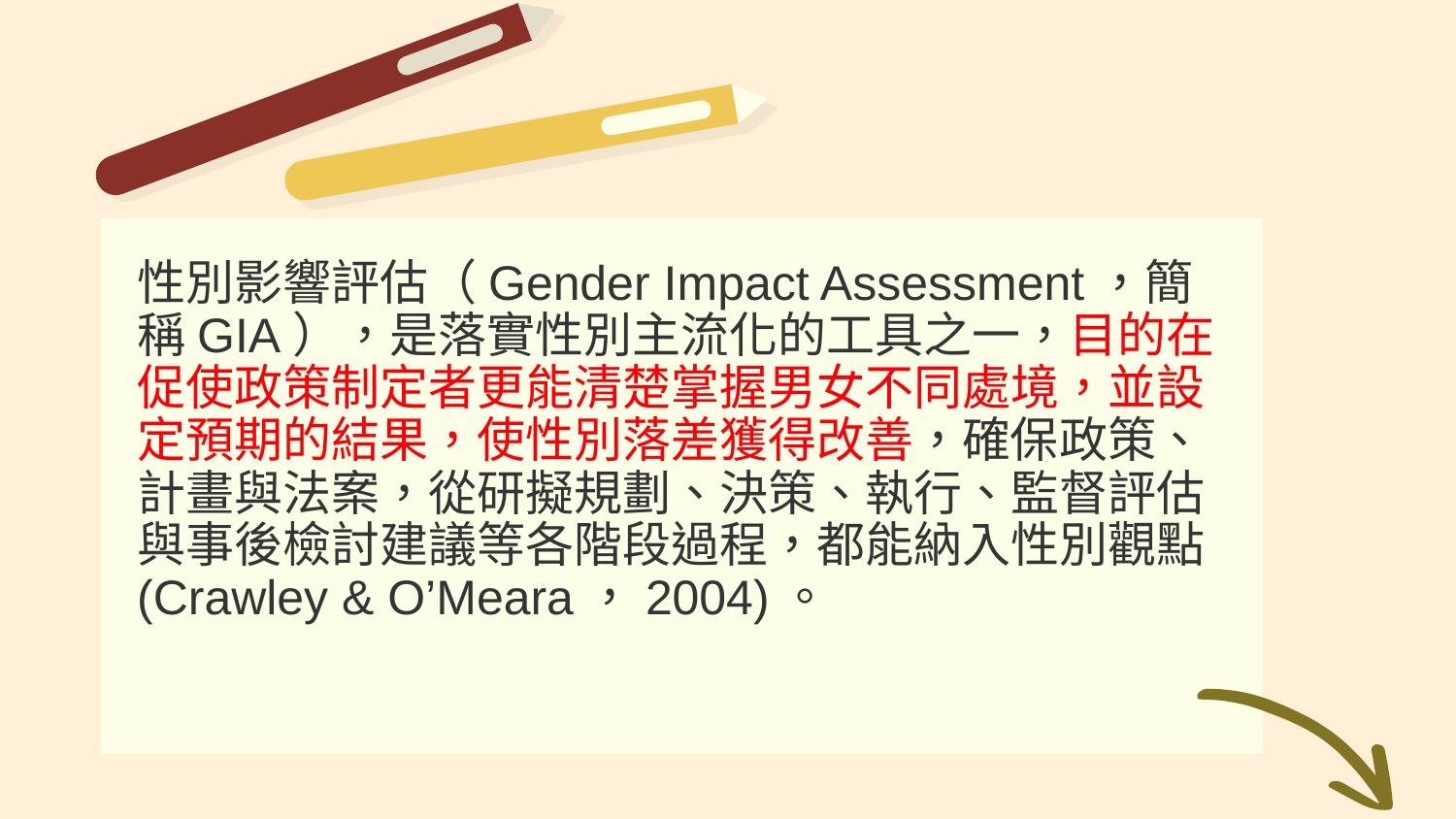

# 性別影響評估（Gender Impact Assessment，簡稱GIA），是落實性別主流化的工具之一，目的在促使政策制定者更能清楚掌握男女不同處境，並設定預期的結果，使性別落差獲得改善，確保政策、計畫與法案，從研擬規劃、決策、執行、監督評估與事後檢討建議等各階段過程，都能納入性別觀點(Crawley & O’Meara，2004)。